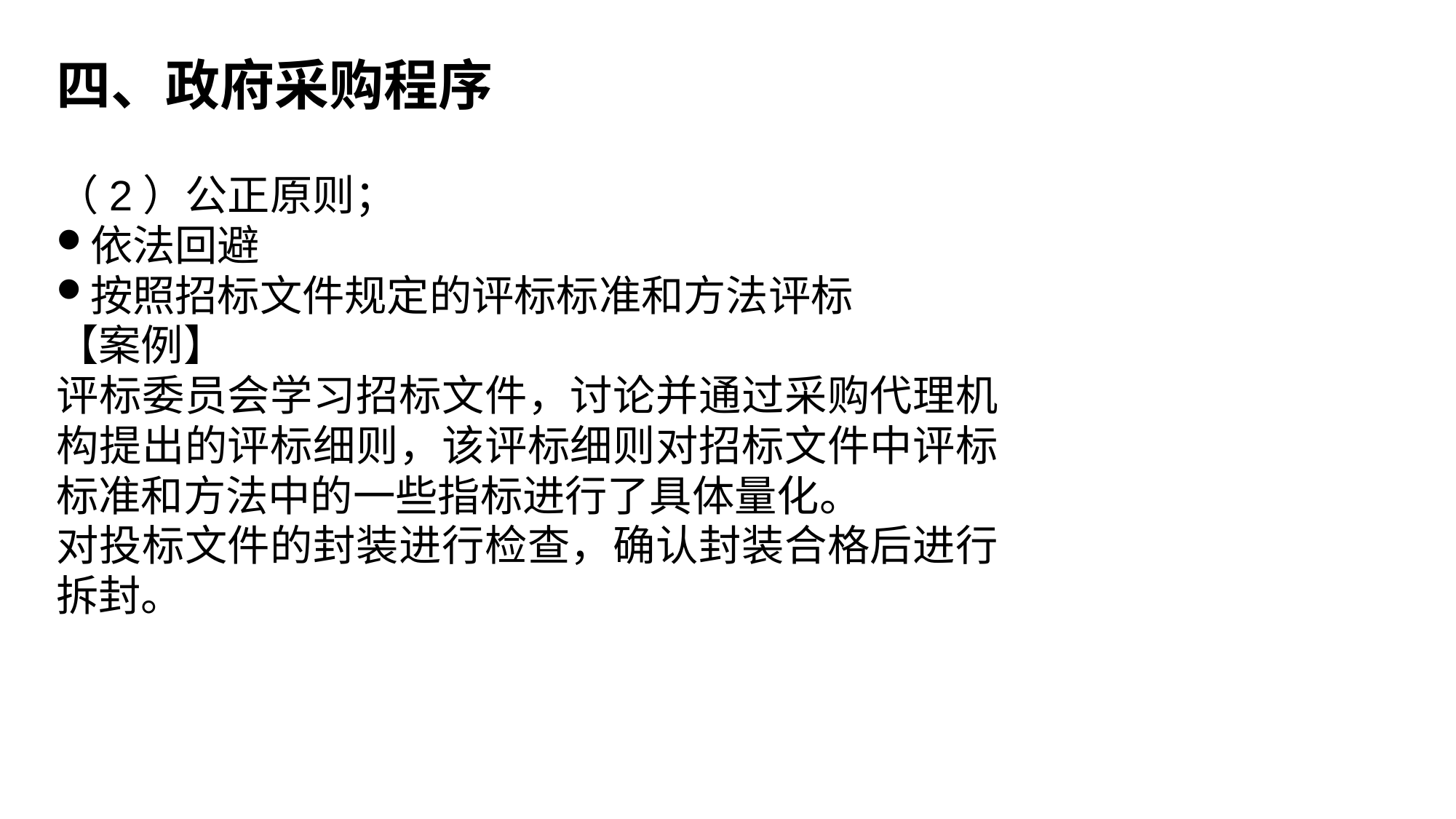

四、政府采购程序
（2）公正原则；
依法回避
按照招标文件规定的评标标准和方法评标
【案例】
评标委员会学习招标文件，讨论并通过采购代理机构提出的评标细则，该评标细则对招标文件中评标标准和方法中的一些指标进行了具体量化。
对投标文件的封装进行检查，确认封装合格后进行拆封。